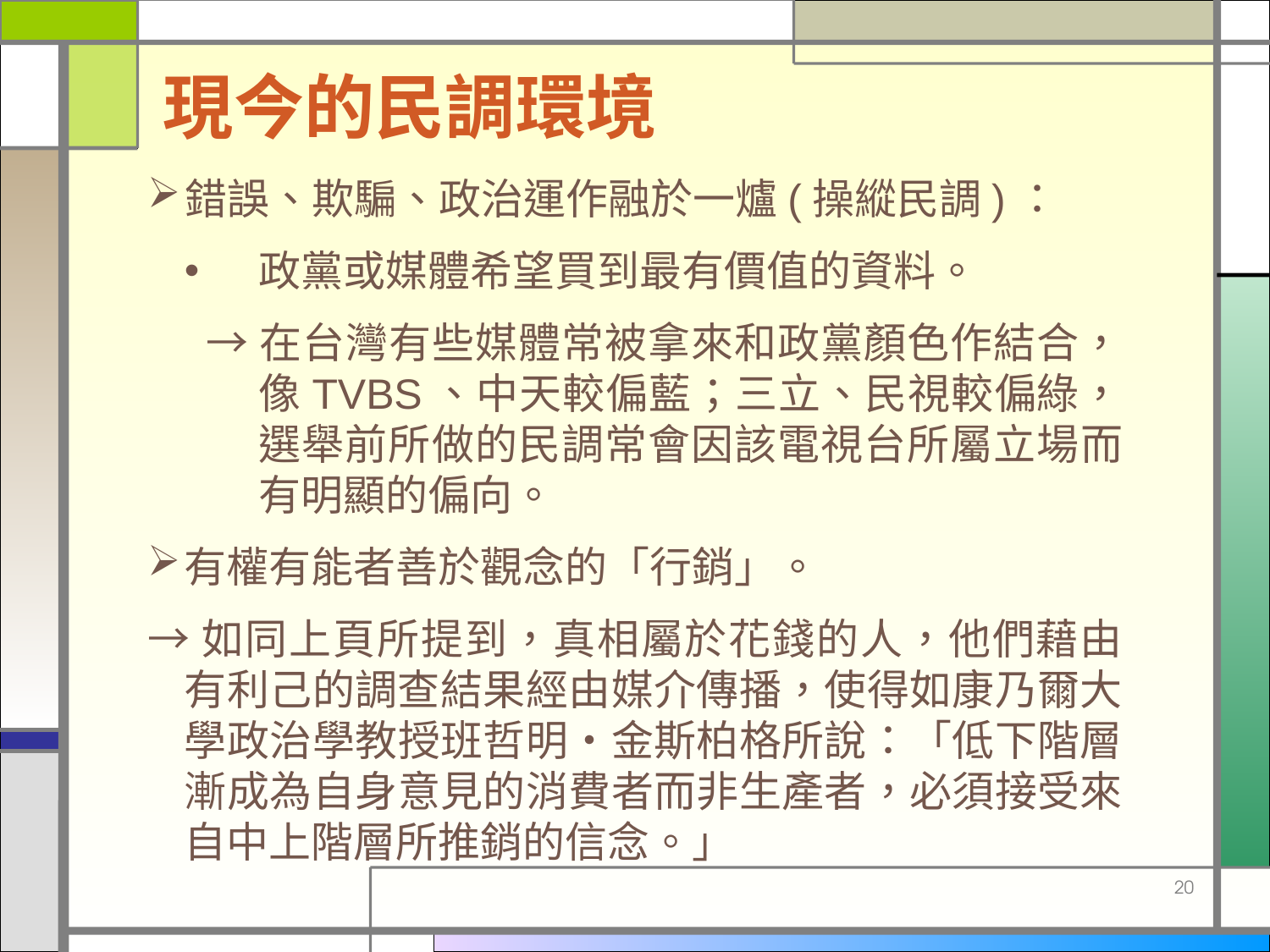

現今的民調環境
錯誤、欺騙、政治運作融於一爐(操縱民調)：
政黨或媒體希望買到最有價值的資料。
  →在台灣有些媒體常被拿來和政黨顏色作結合，像TVBS、中天較偏藍；三立、民視較偏綠，選舉前所做的民調常會因該電視台所屬立場而有明顯的偏向。
有權有能者善於觀念的「行銷」。
→如同上頁所提到，真相屬於花錢的人，他們藉由有利己的調查結果經由媒介傳播，使得如康乃爾大學政治學教授班哲明‧金斯柏格所說：「低下階層漸成為自身意見的消費者而非生產者，必須接受來自中上階層所推銷的信念。」

20